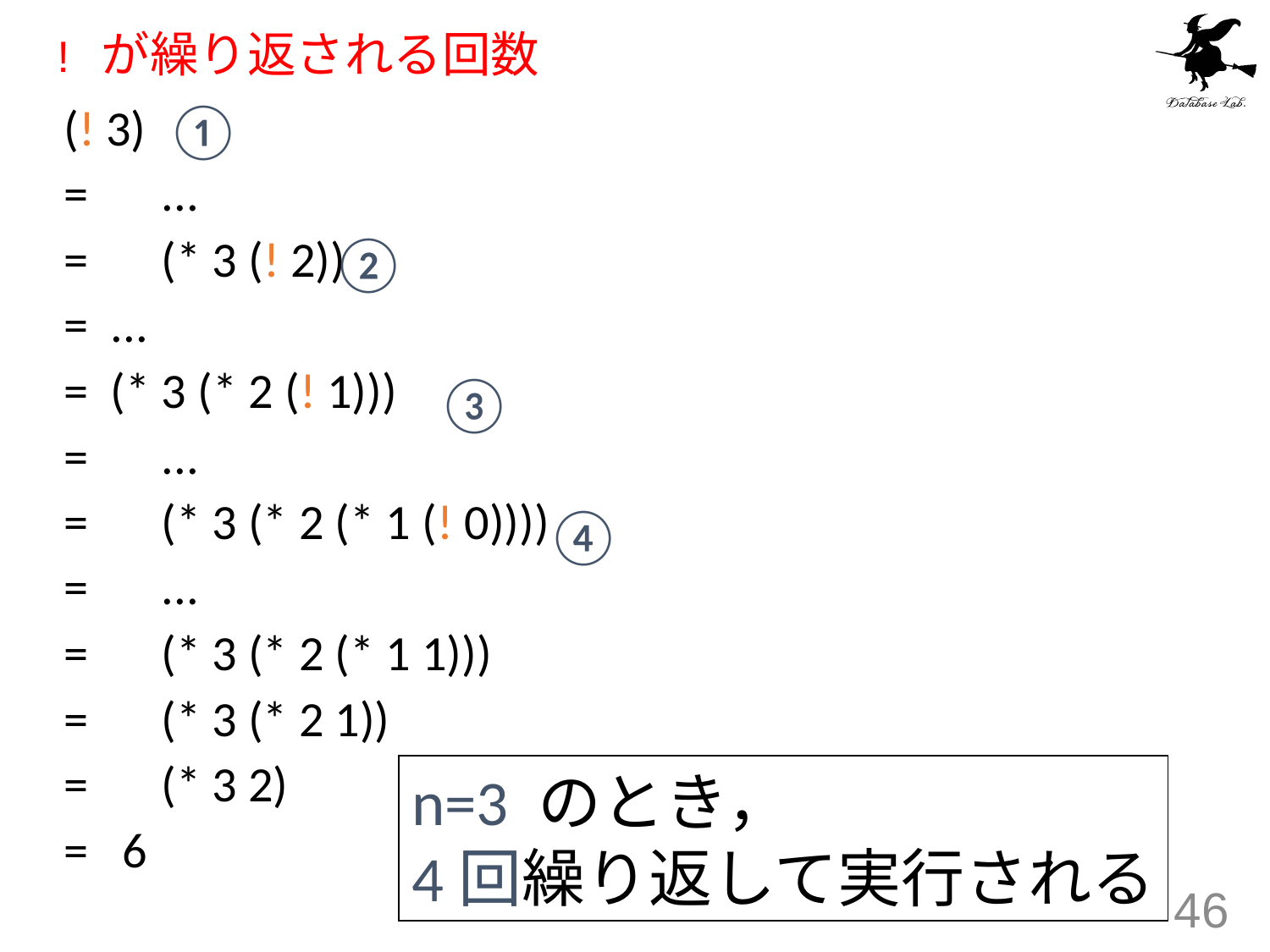

# !  が繰り返される回数
①
(! 3)
=　...
=　(* 3 (! 2))
=  ...
=  (* 3 (* 2 (! 1)))
=　...
=　(* 3 (* 2 (* 1 (! 0))))
=　...
=　(* 3 (* 2 (* 1 1)))
=　(* 3 (* 2 1))
=　(* 3 2)
=   6
②
③
④
n=3 のとき，
4回繰り返して実行される
46